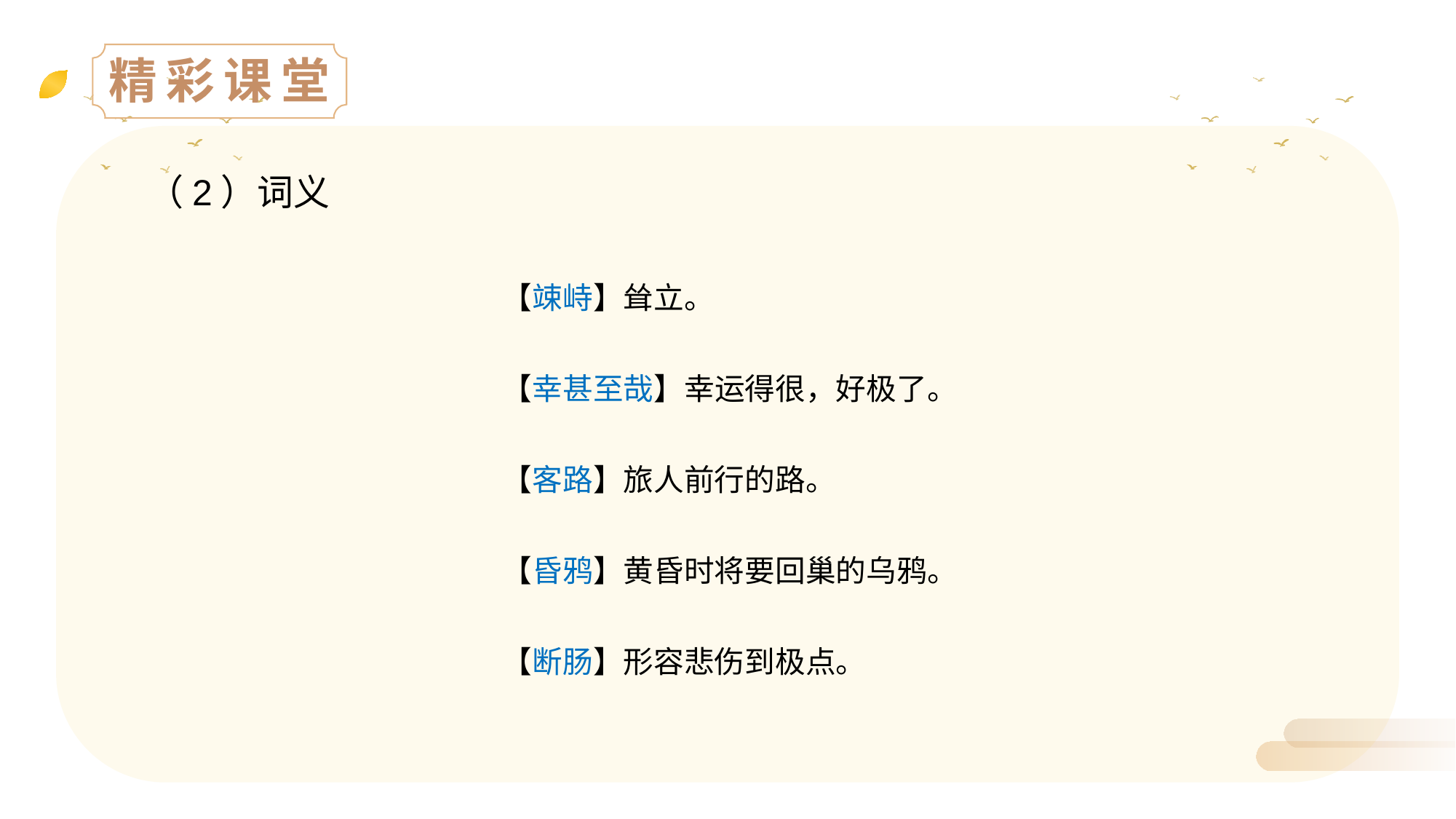

精彩课堂

（2）词义
【竦峙】耸立。
【幸甚至哉】幸运得很，好极了。
【客路】旅人前行的路。
【昏鸦】黄昏时将要回巢的乌鸦。
【断肠】形容悲伤到极点。